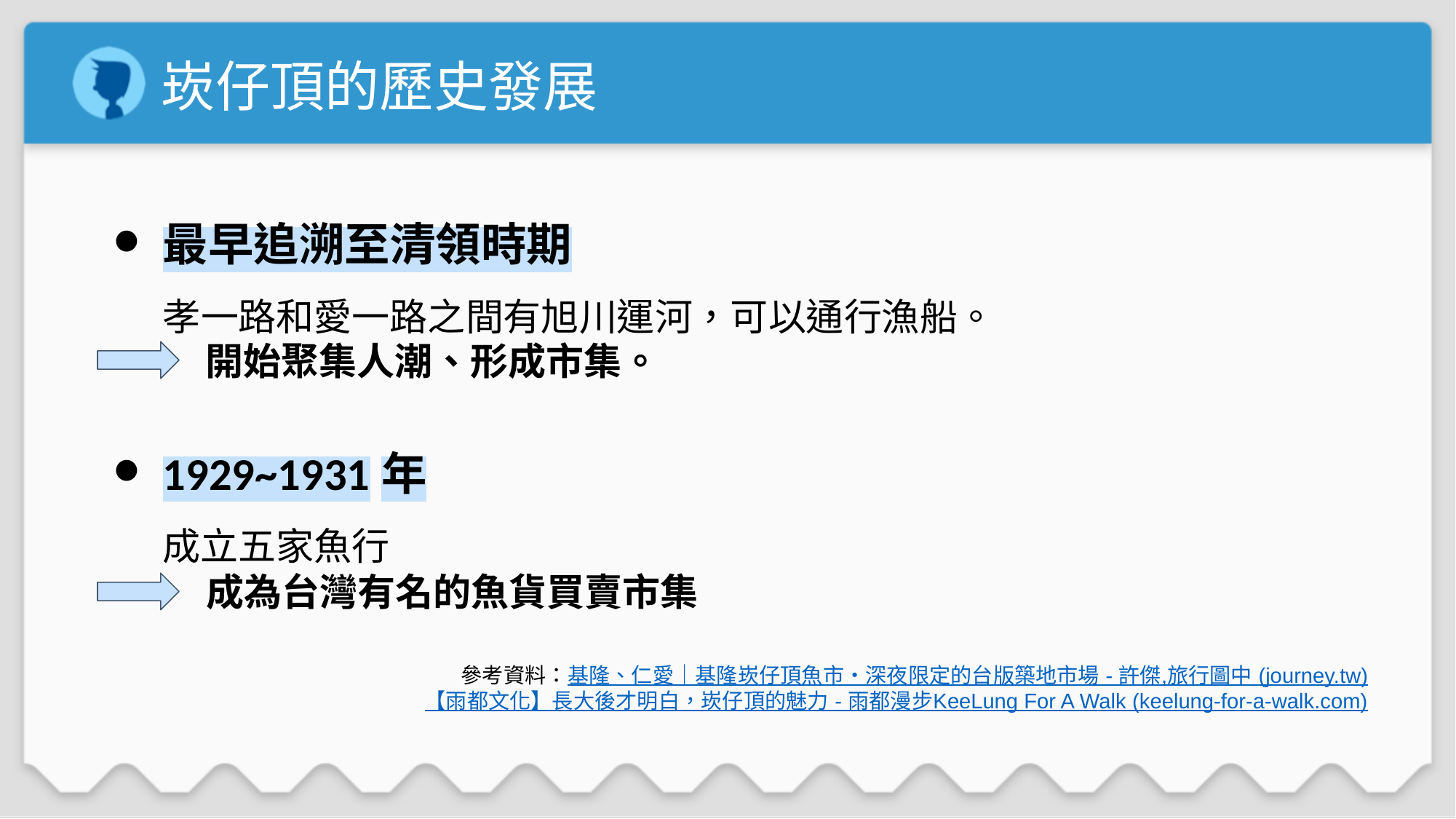

# 崁仔頂的歷史發展
最早追溯至清領時期
孝一路和愛一路之間有旭川運河，可以通行漁船。

開始聚集人潮、形成市集。

1929~1931年
成立五家魚行
成為台灣有名的魚貨買賣市集

參考資料：基隆、仁愛｜基隆崁仔頂魚市・深夜限定的台版築地市場 - 許傑,旅行圖中 (journey.tw)
【雨都文化】長大後才明白，崁仔頂的魅力 - 雨都漫步KeeLung For A Walk (keelung-for-a-walk.com)